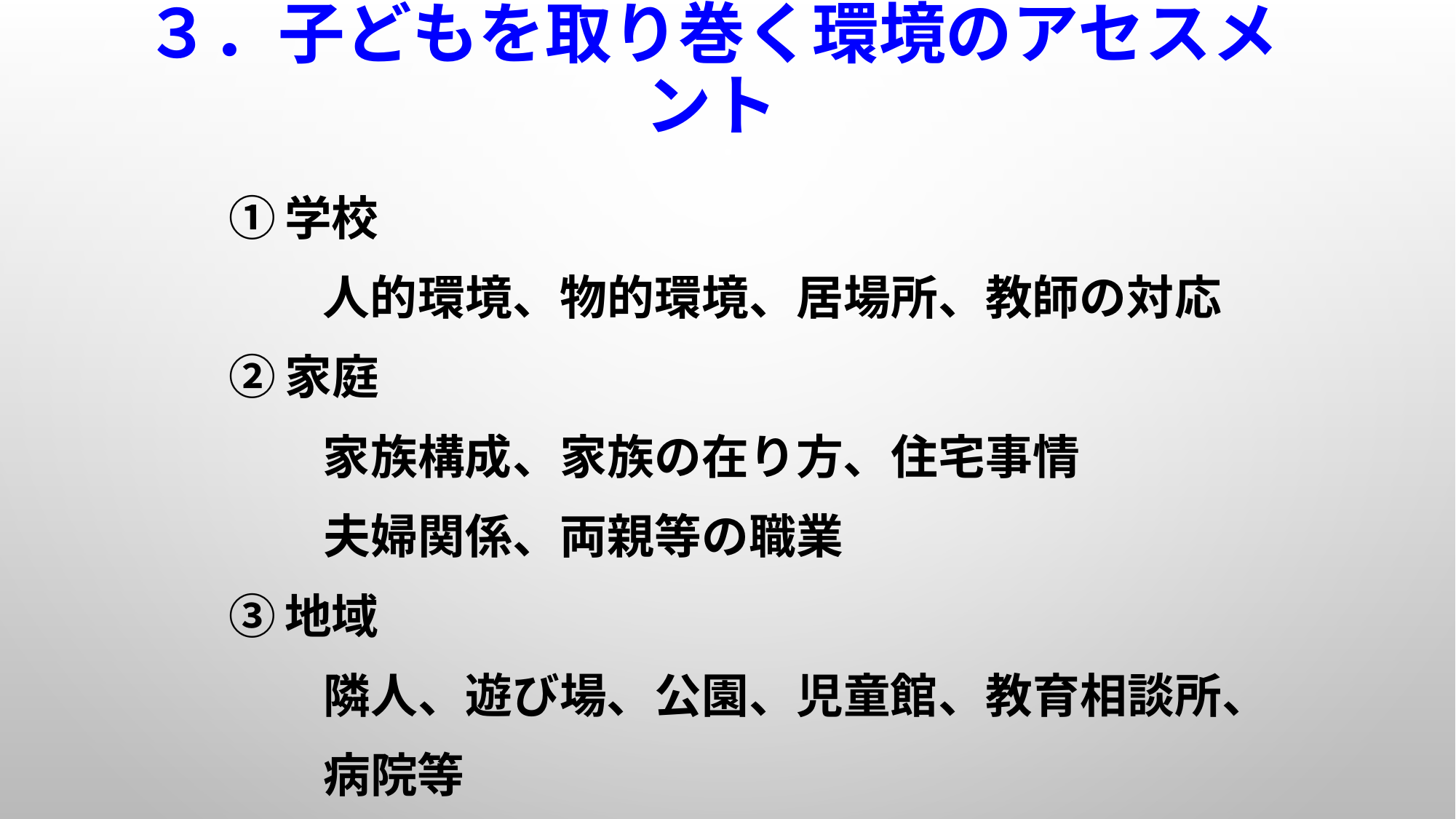

# ３．子どもを取り巻く環境のアセスメント

①学校
　　人的環境、物的環境、居場所、教師の対応
②家庭
　　家族構成、家族の在り方、住宅事情
　　夫婦関係、両親等の職業
③地域
　　隣人、遊び場、公園、児童館、教育相談所、
　　病院等